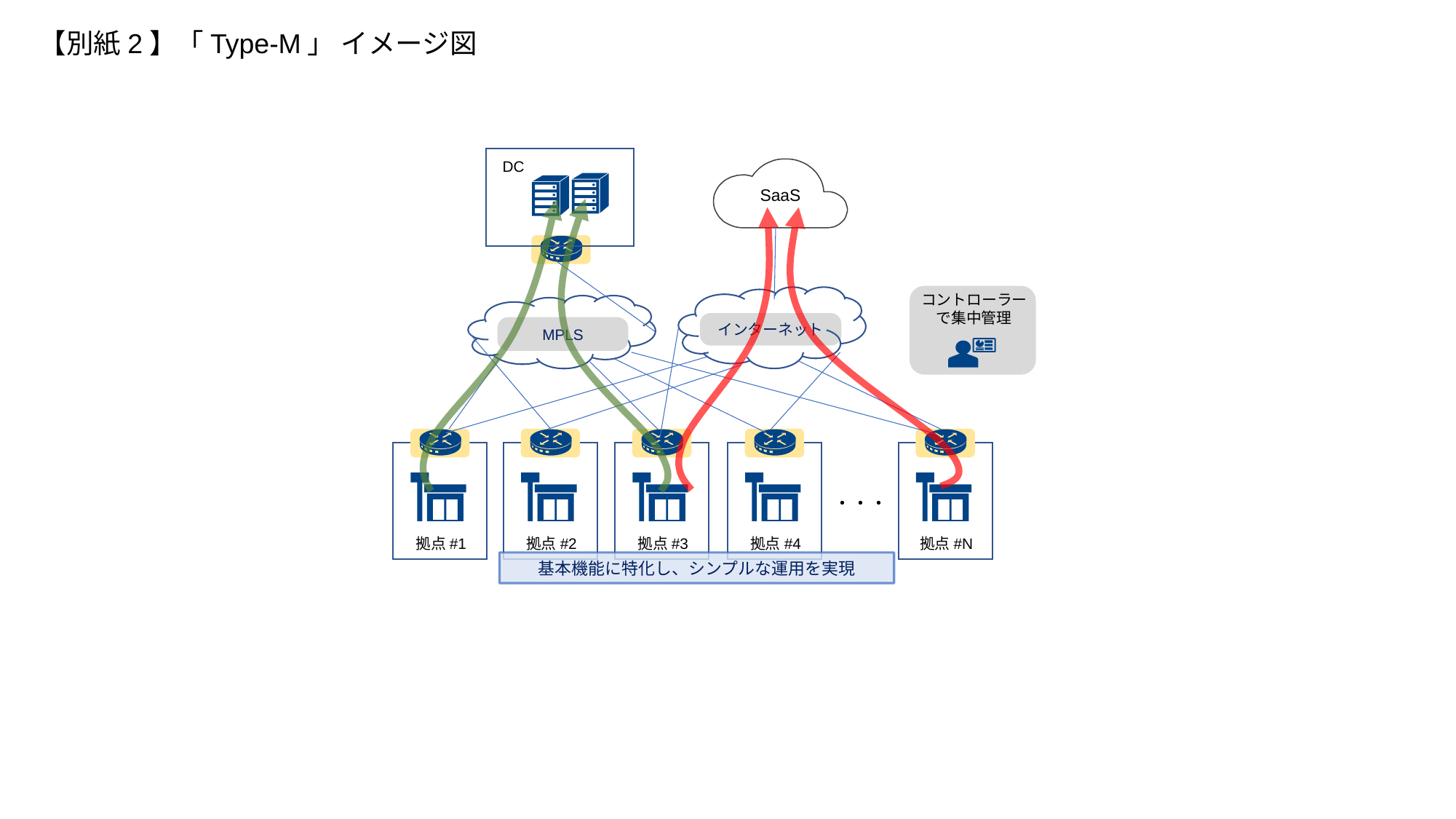

【別紙2】「Type-M」 イメージ図

DC

SaaS

コントローラー
で集中管理

インターネット
MPLS

・・・
拠点#1
拠点#2
拠点#3
拠点#4
拠点#N
基本機能に特化し、シンプルな運用を実現